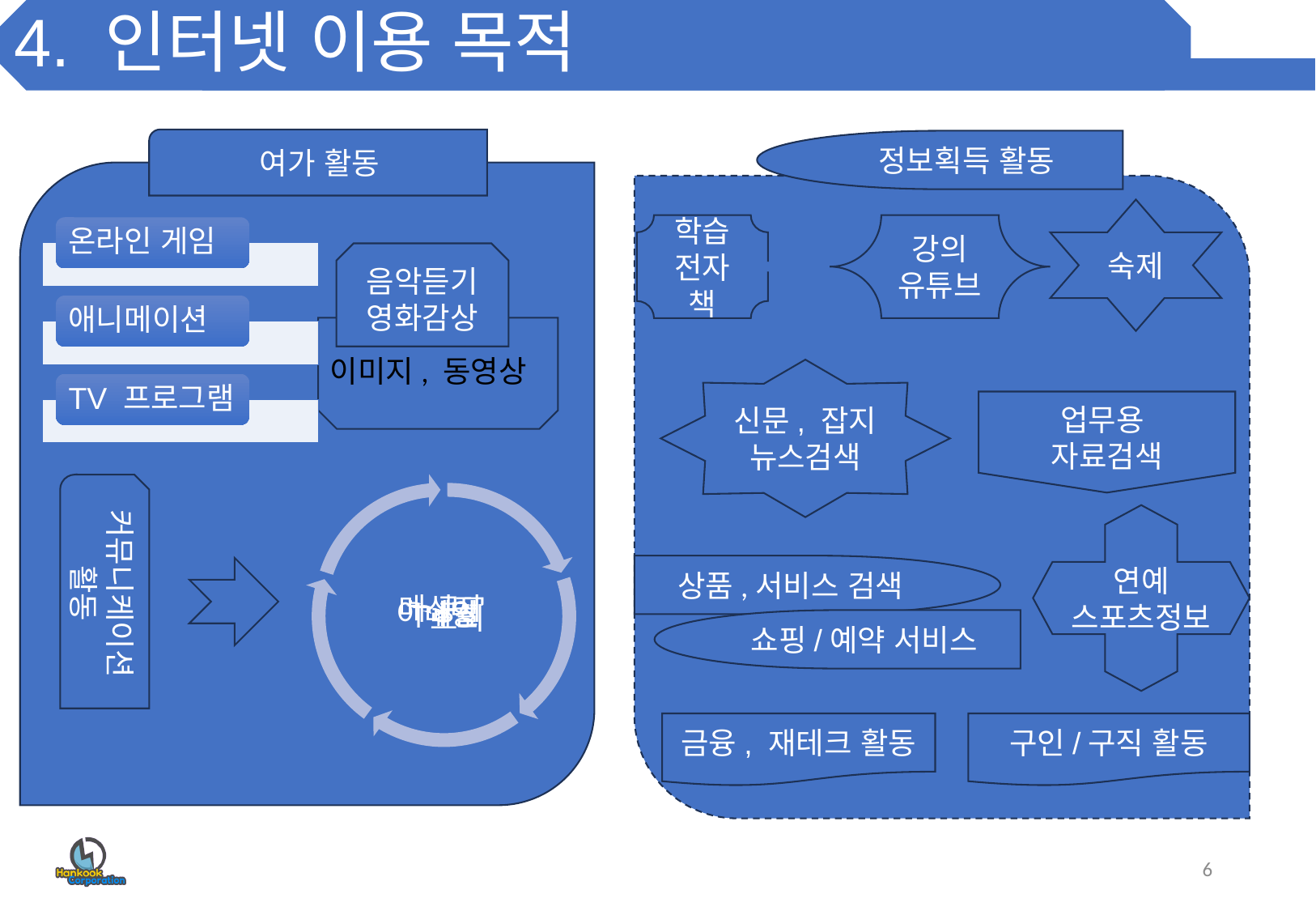

# 4. 인터넷 이용 목적
여가 활동

온라인 게임
애니메이션
TV 프로그램
음악듣기 영화감상

이미지, 동영상
블로그
채팅
동호회
이메일
메신저
커뮤니케이션 활동

정보획득 활동

숙제
학습 전자책
강의 유튜브
업무용
자료검색
신문, 잡지 뉴스검색
연예
스포츠정보
상품,서비스 검색
쇼핑/예약 서비스
금융, 재테크 활동
구인/구직 활동
6